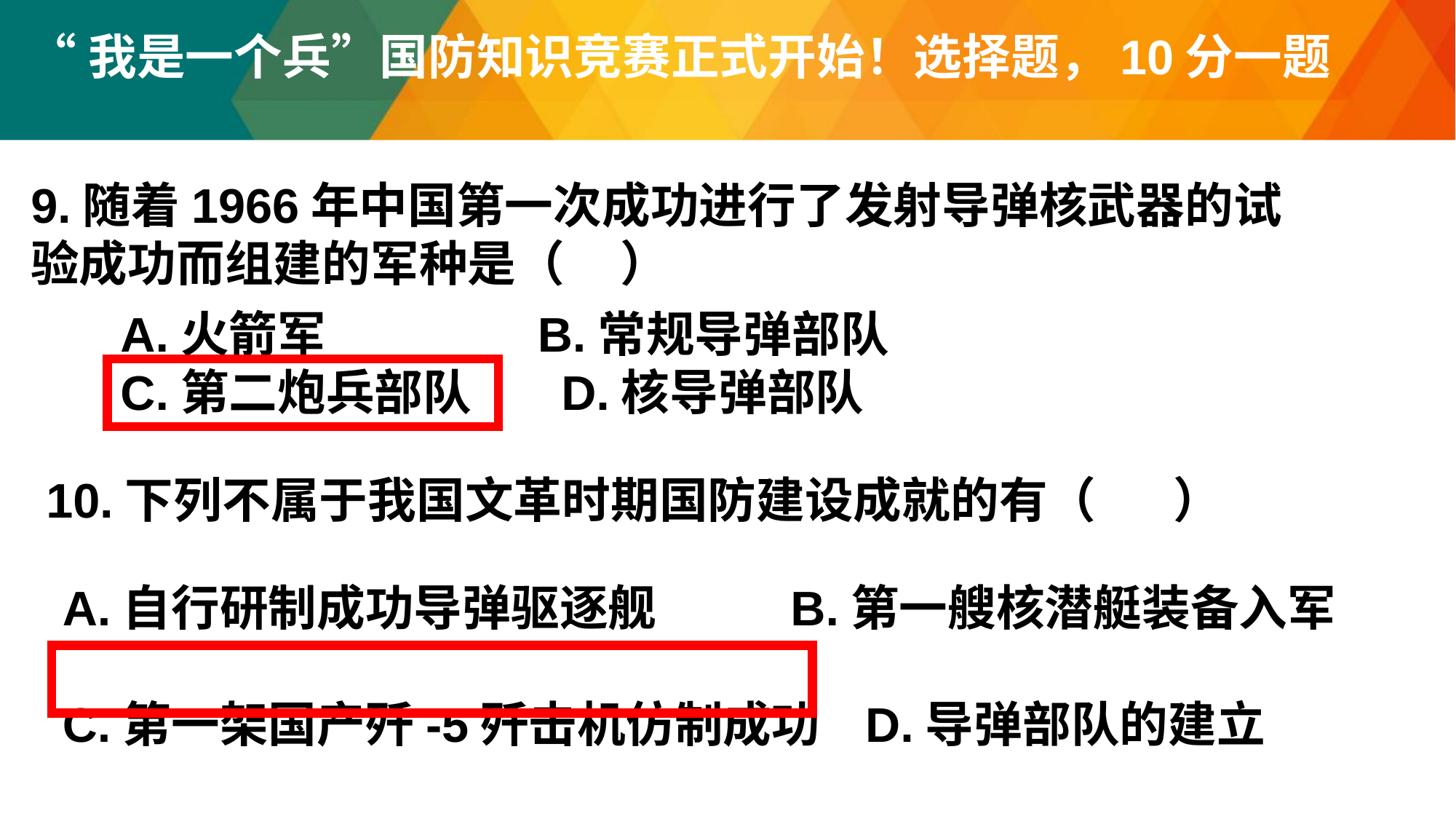

“我是一个兵”国防知识竞赛正式开始！选择题，10分一题

9.随着1966年中国第一次成功进行了发射导弹核武器的试验成功而组建的军种是（     ）
A.火箭军                  B.常规导弹部队
C.第二炮兵部队       D.核导弹部队

10.下列不属于我国文革时期国防建设成就的有（       ）
A.自行研制成功导弹驱逐舰           B.第一艘核潜艇装备入军
C.第一架国产歼-5歼击机仿制成功   D.导弹部队的建立